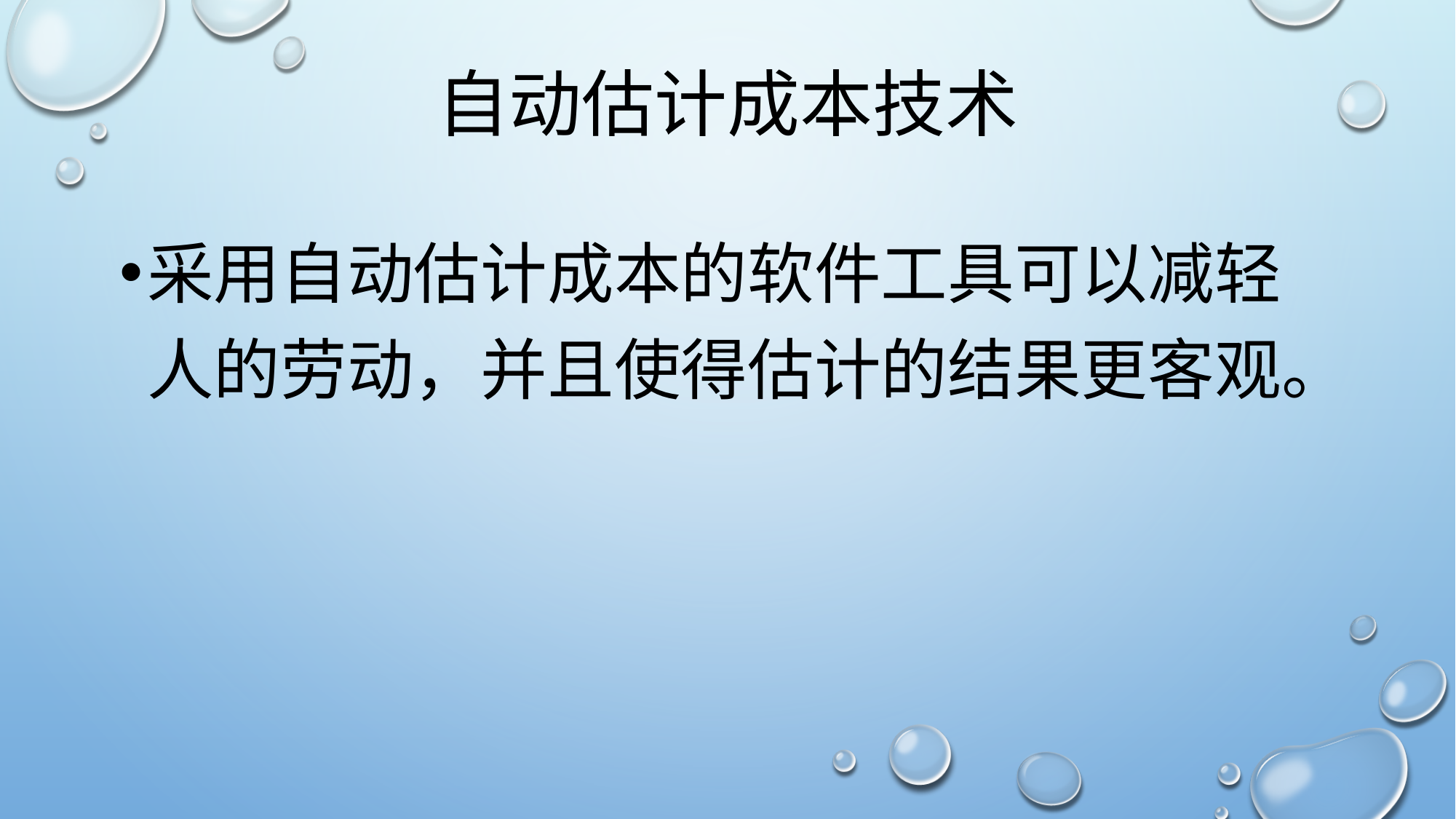

# 自动估计成本技术
采用自动估计成本的软件工具可以减轻人的劳动，并且使得估计的结果更客观。